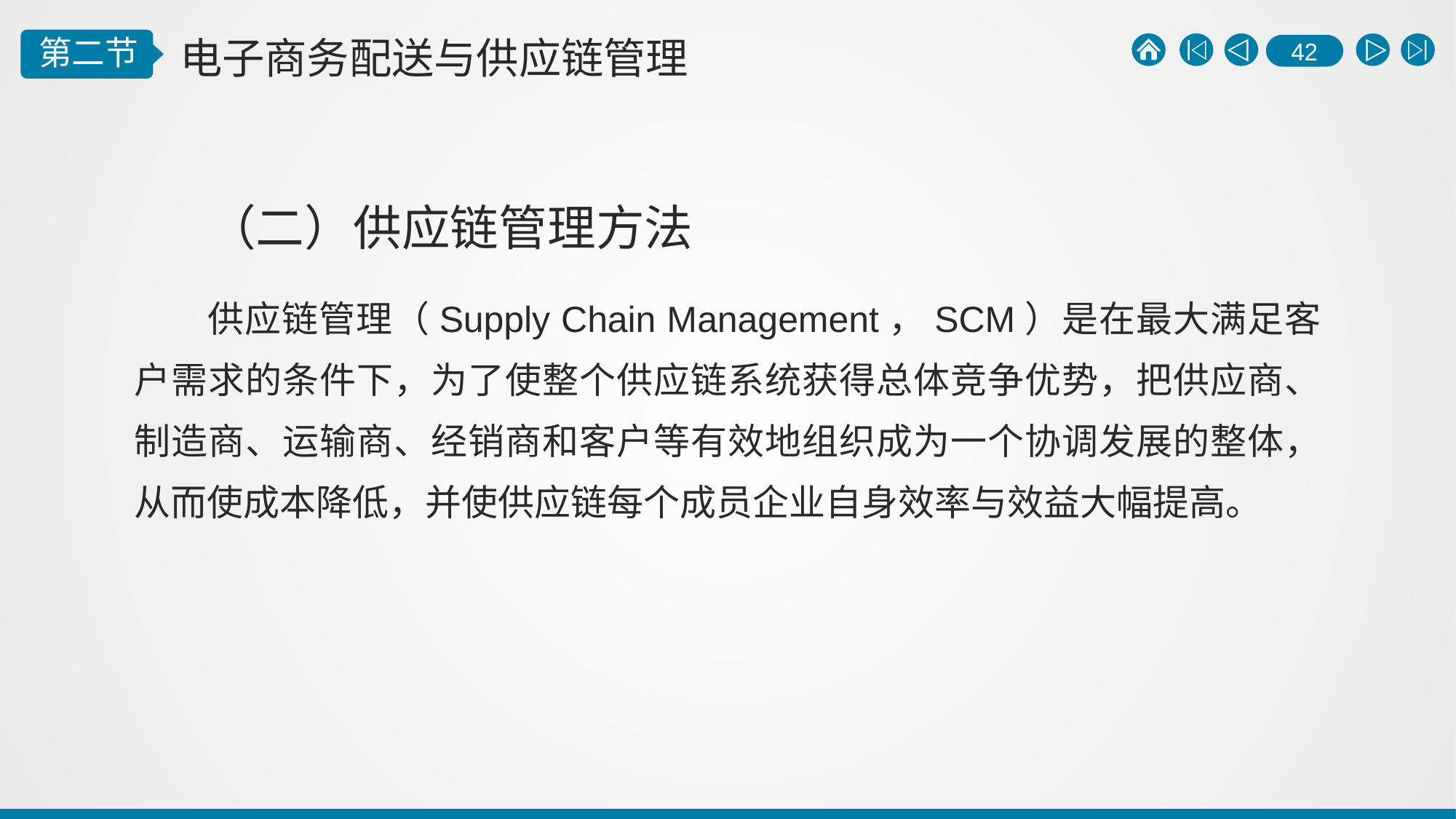

（二）供应链管理方法
供应链管理（Supply Chain Management，SCM）是在最大满足客户需求的条件下，为了使整个供应链系统获得总体竞争优势，把供应商、制造商、运输商、经销商和客户等有效地组织成为一个协调发展的整体，从而使成本降低，并使供应链每个成员企业自身效率与效益大幅提高。